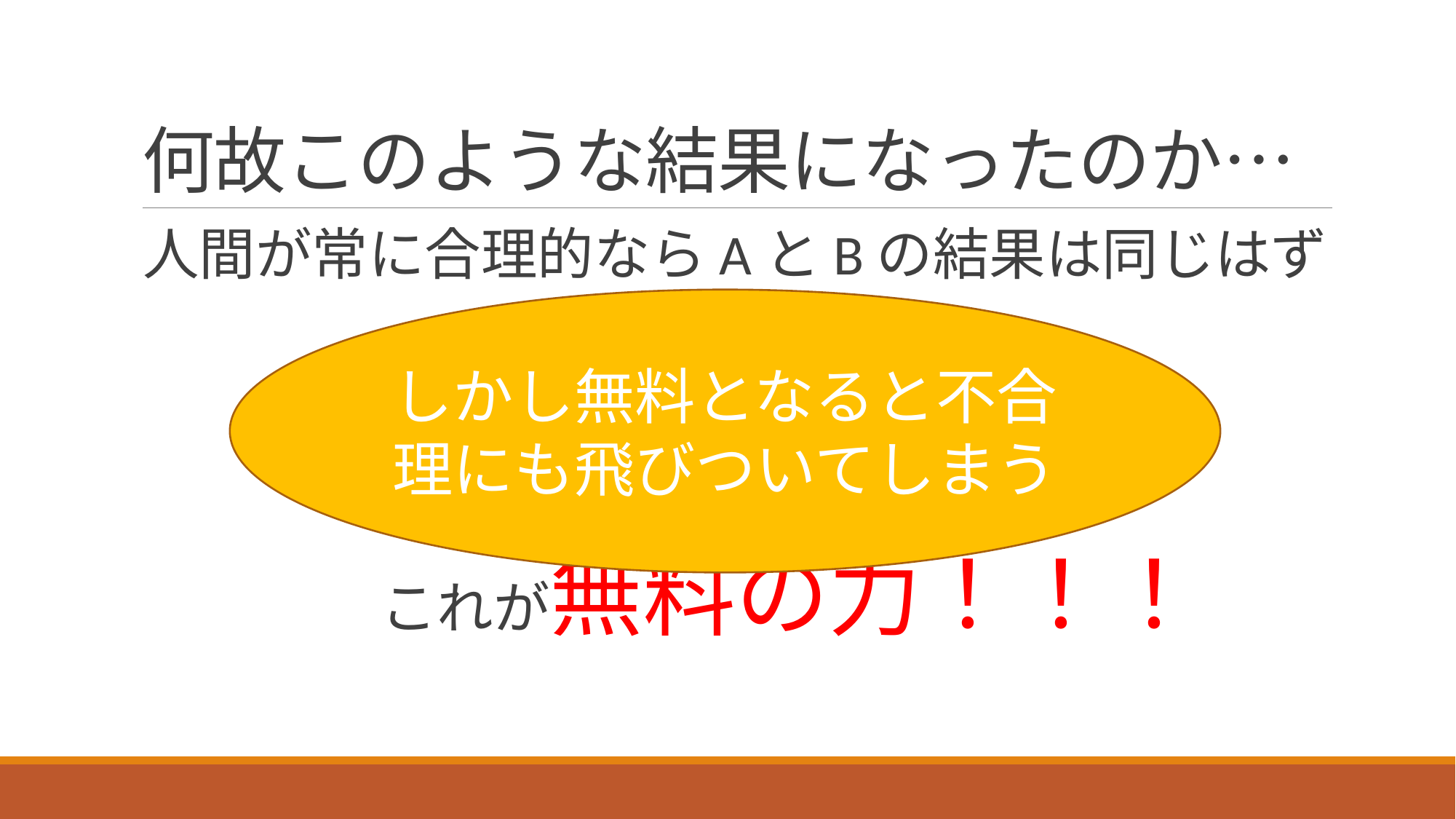

# 何故このような結果になったのか…
人間が常に合理的ならAとBの結果は同じはず

　　　　 これが無料の力！！！
しかし無料となると不合理にも飛びついてしまう